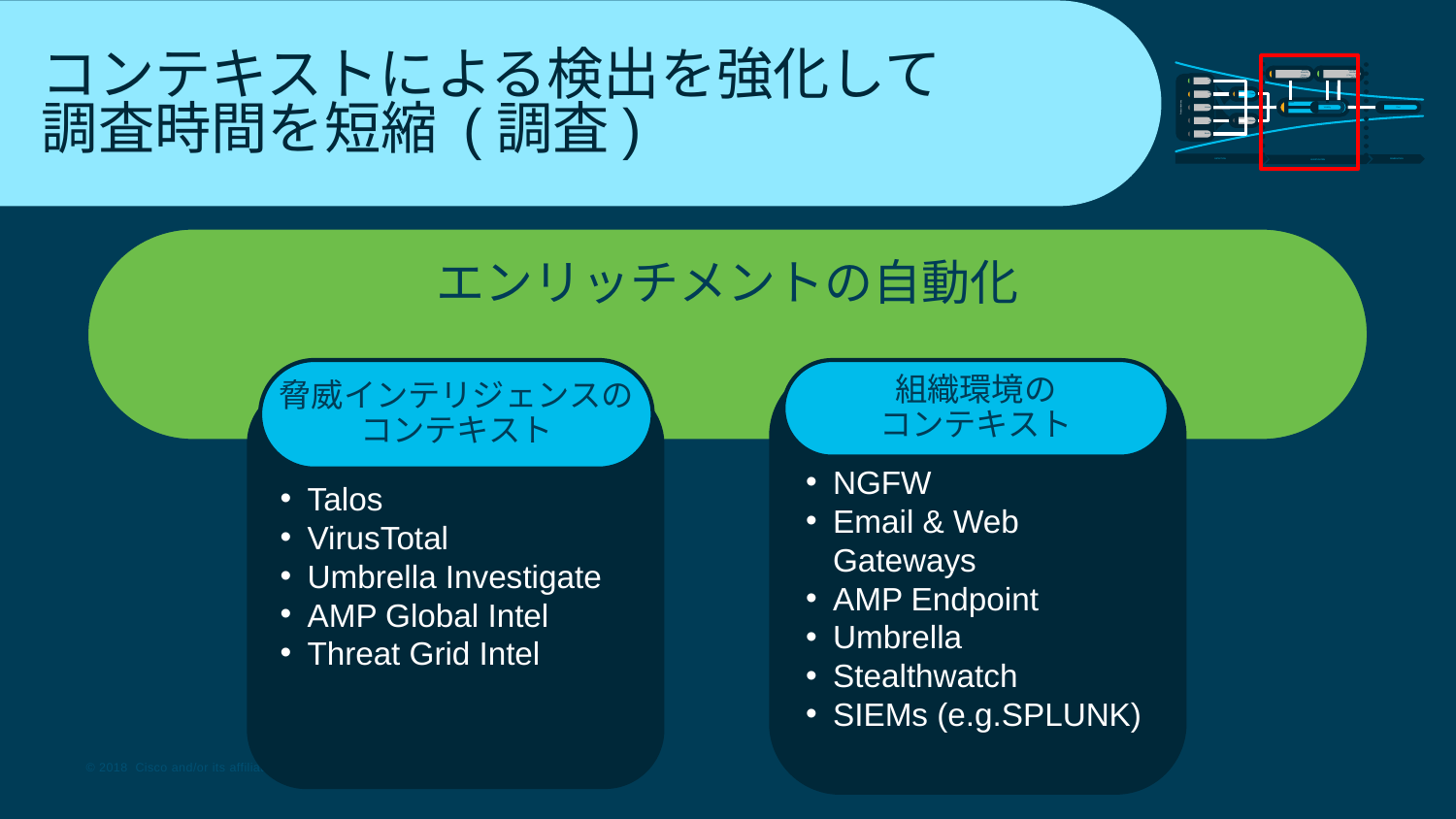

# コンテキストによる検出を強化して 調査時間を短縮 (調査)

Identity telemetry
(Cisco + Customer)
Intelligence telemetry
(Cisco + Third-party)

Endpoint
files

Network
traffic
Threat analytics

Product telemetry
        Enrichment

        Context

Internet requests

Visibility
Pivot

Web
activity
Behavior analytics

Email messages

DETECTION
REMEDIATION
INVESTIGATION
エンリッチメントの自動化
脅威インテリジェンスの
コンテキスト
組織環境の
コンテキスト

NGFW
Email & Web Gateways
AMP Endpoint
Umbrella
Stealthwatch
SIEMs (e.g.SPLUNK)

Talos
VirusTotal
Umbrella Investigate
AMP Global Intel
Threat Grid Intel